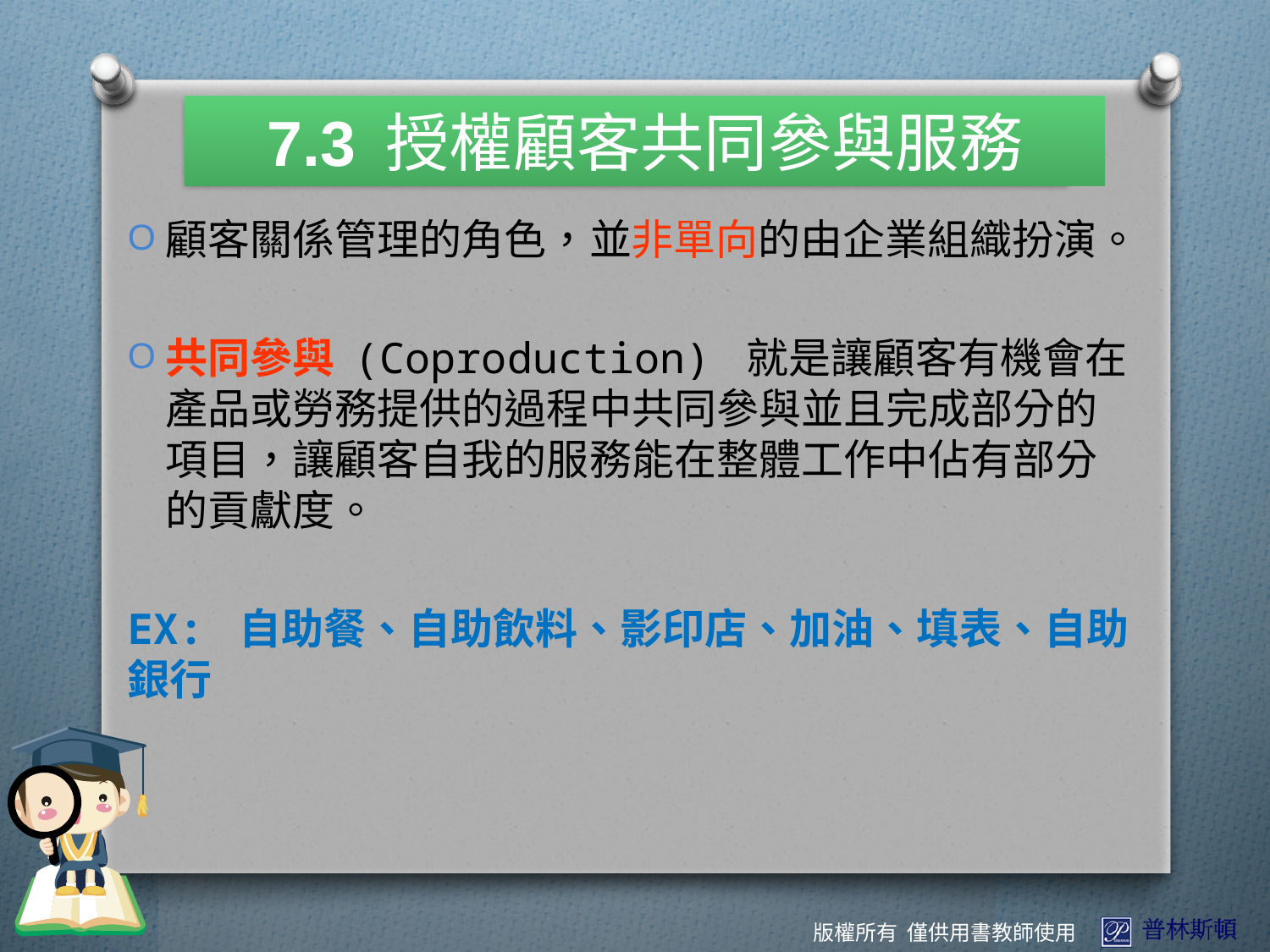

7.3 授權顧客共同參與服務
顧客關係管理的角色，並非單向的由企業組織扮演。

共同參與 (Coproduction) 就是讓顧客有機會在產品或勞務提供的過程中共同參與並且完成部分的項目，讓顧客自我的服務能在整體工作中佔有部分的貢獻度。

EX: 自助餐、自助飲料、影印店、加油、填表、自助銀行